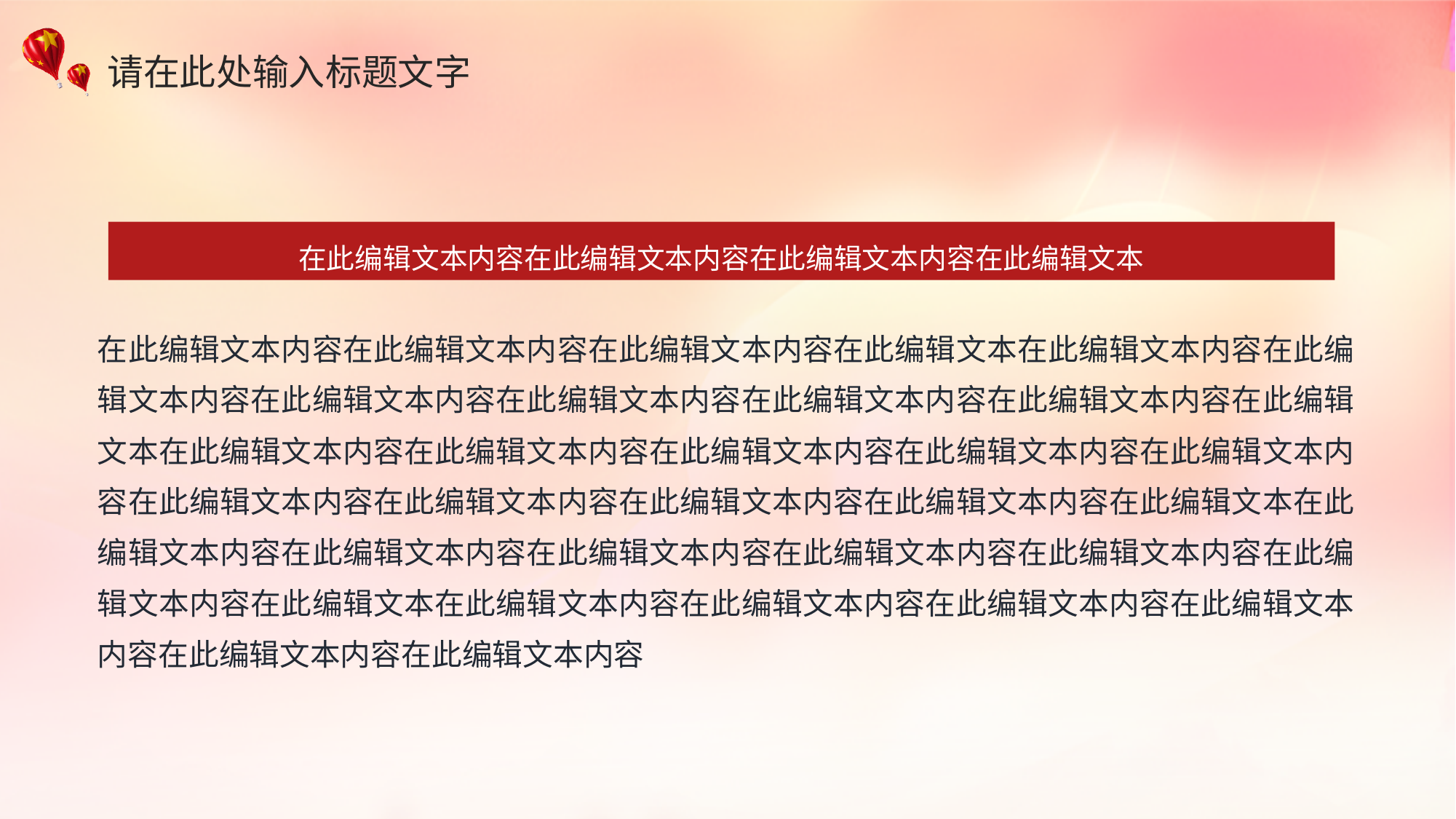

在此编辑文本内容在此编辑文本内容在此编辑文本内容在此编辑文本
在此编辑文本内容在此编辑文本内容在此编辑文本内容在此编辑文本在此编辑文本内容在此编辑文本内容在此编辑文本内容在此编辑文本内容在此编辑文本内容在此编辑文本内容在此编辑文本在此编辑文本内容在此编辑文本内容在此编辑文本内容在此编辑文本内容在此编辑文本内容在此编辑文本内容在此编辑文本内容在此编辑文本内容在此编辑文本内容在此编辑文本在此编辑文本内容在此编辑文本内容在此编辑文本内容在此编辑文本内容在此编辑文本内容在此编辑文本内容在此编辑文本在此编辑文本内容在此编辑文本内容在此编辑文本内容在此编辑文本内容在此编辑文本内容在此编辑文本内容